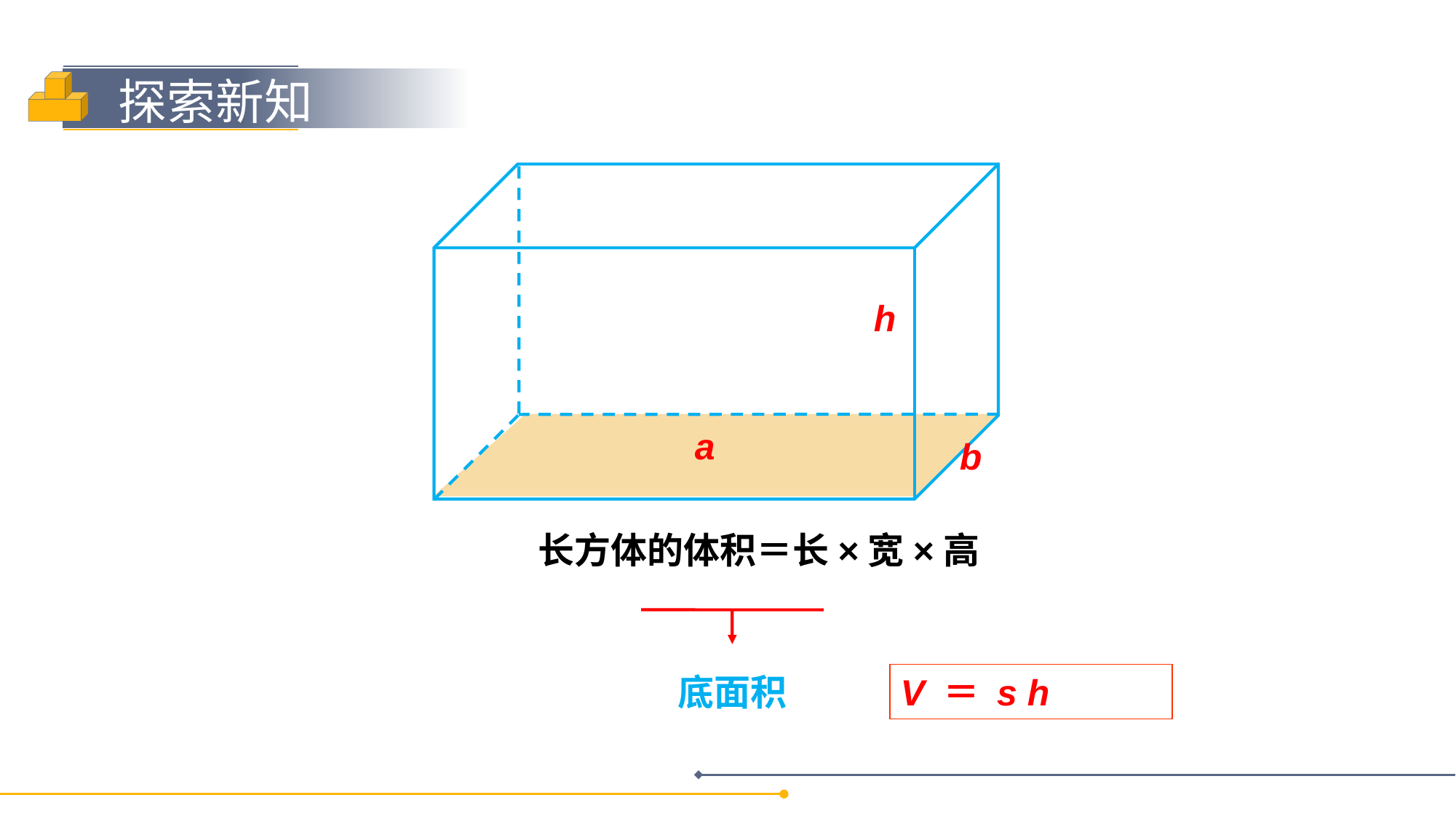

h

a
b
长方体的体积＝长×宽×高

底面积
V ＝ s h